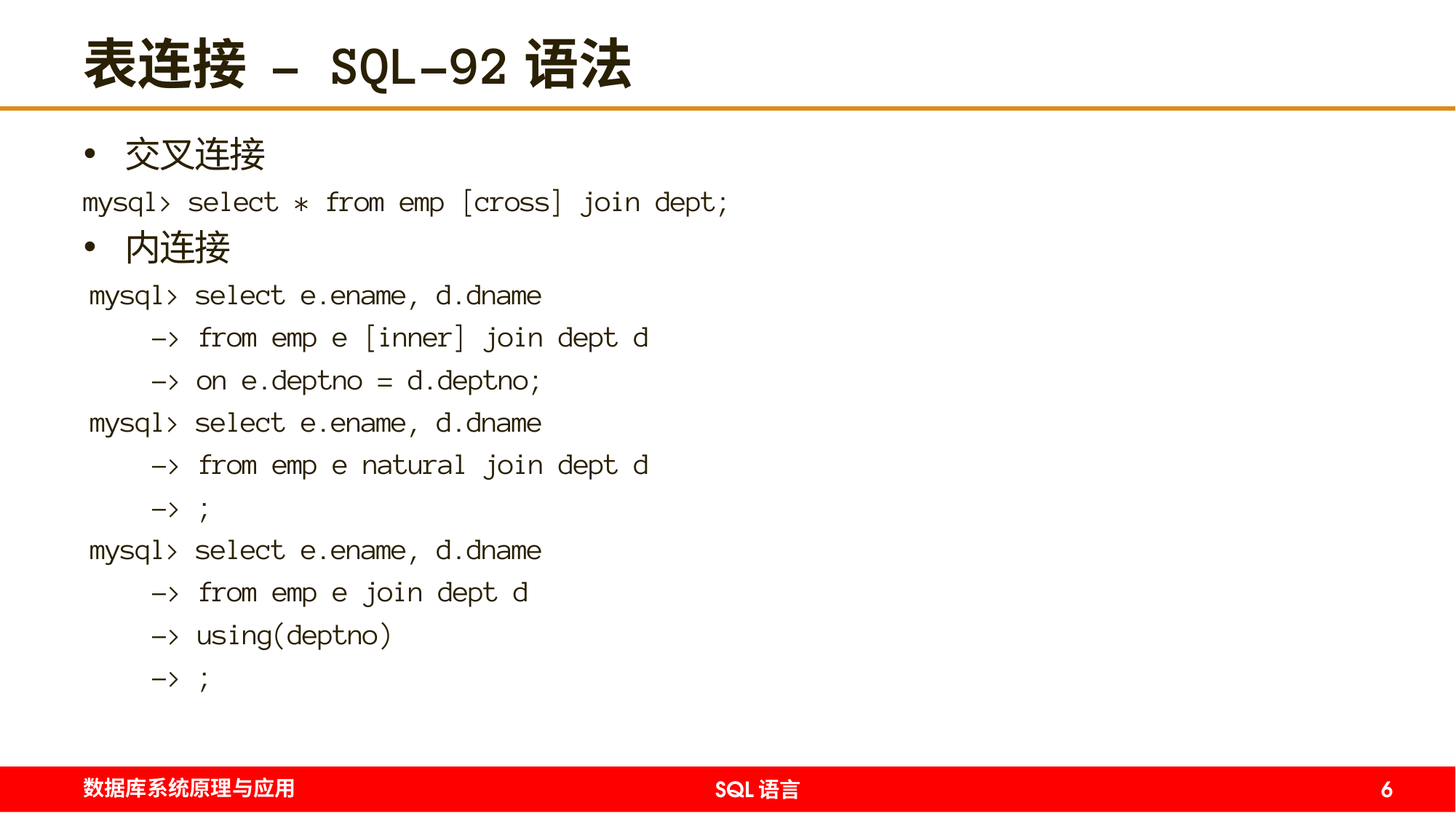

# 表连接 - SQL-92语法
交叉连接
mysql> select * from emp [cross] join dept;
内连接
mysql> select e.ename, d.dname
    -> from emp e [inner] join dept d
    -> on e.deptno = d.deptno;
mysql> select e.ename, d.dname
    -> from emp e natural join dept d
    -> ;
mysql> select e.ename, d.dname
    -> from emp e join dept d
    -> using(deptno)
    -> ;